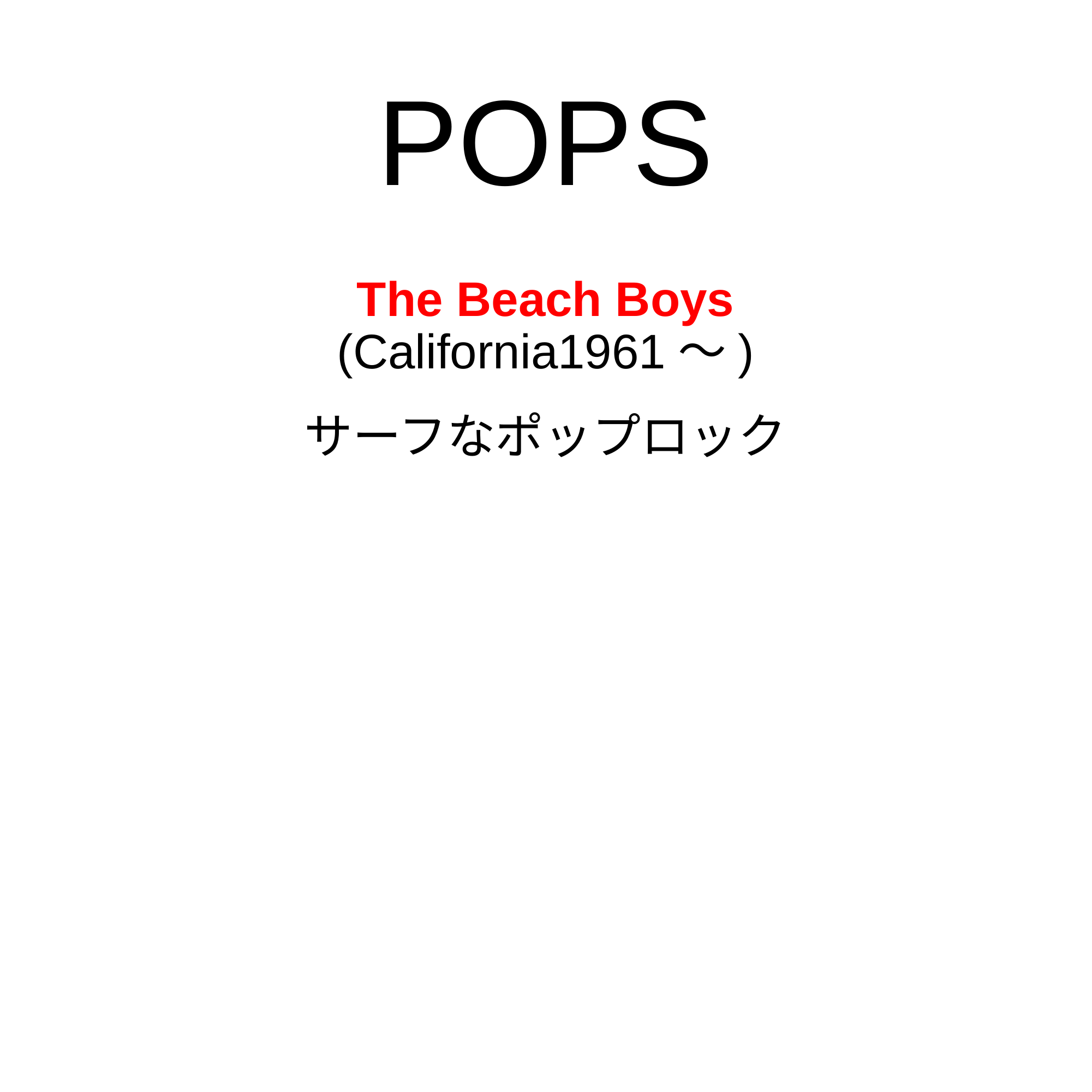

# POPS
The Beach Boys
(California1961～)
サーフなポップロック